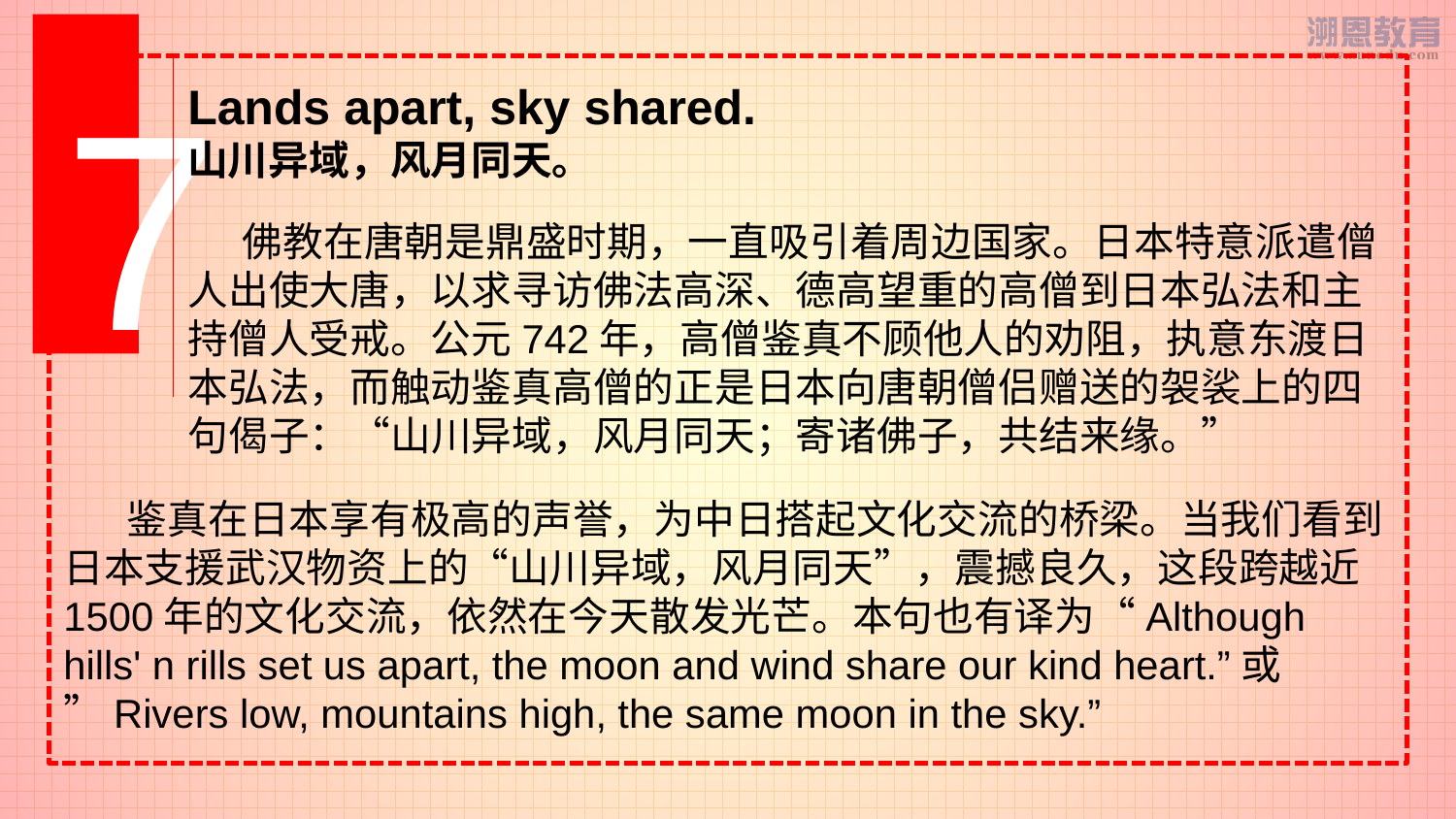

7

Lands apart, sky shared.
山川异域，风月同天。
     佛教在唐朝是鼎盛时期，一直吸引着周边国家。日本特意派遣僧人出使大唐，以求寻访佛法高深、德高望重的高僧到日本弘法和主持僧人受戒。公元742年，高僧鉴真不顾他人的劝阻，执意东渡日本弘法，而触动鉴真高僧的正是日本向唐朝僧侣赠送的袈裟上的四句偈子：“山川异域，风月同天；寄诸佛子，共结来缘。”
      鉴真在日本享有极高的声誉，为中日搭起文化交流的桥梁。当我们看到日本支援武汉物资上的“山川异域，风月同天”，震撼良久，这段跨越近1500年的文化交流，依然在今天散发光芒。本句也有译为“Although hills' n rills set us apart, the moon and wind share our kind heart.”或 ”Rivers low, mountains high, the same moon in the sky.”